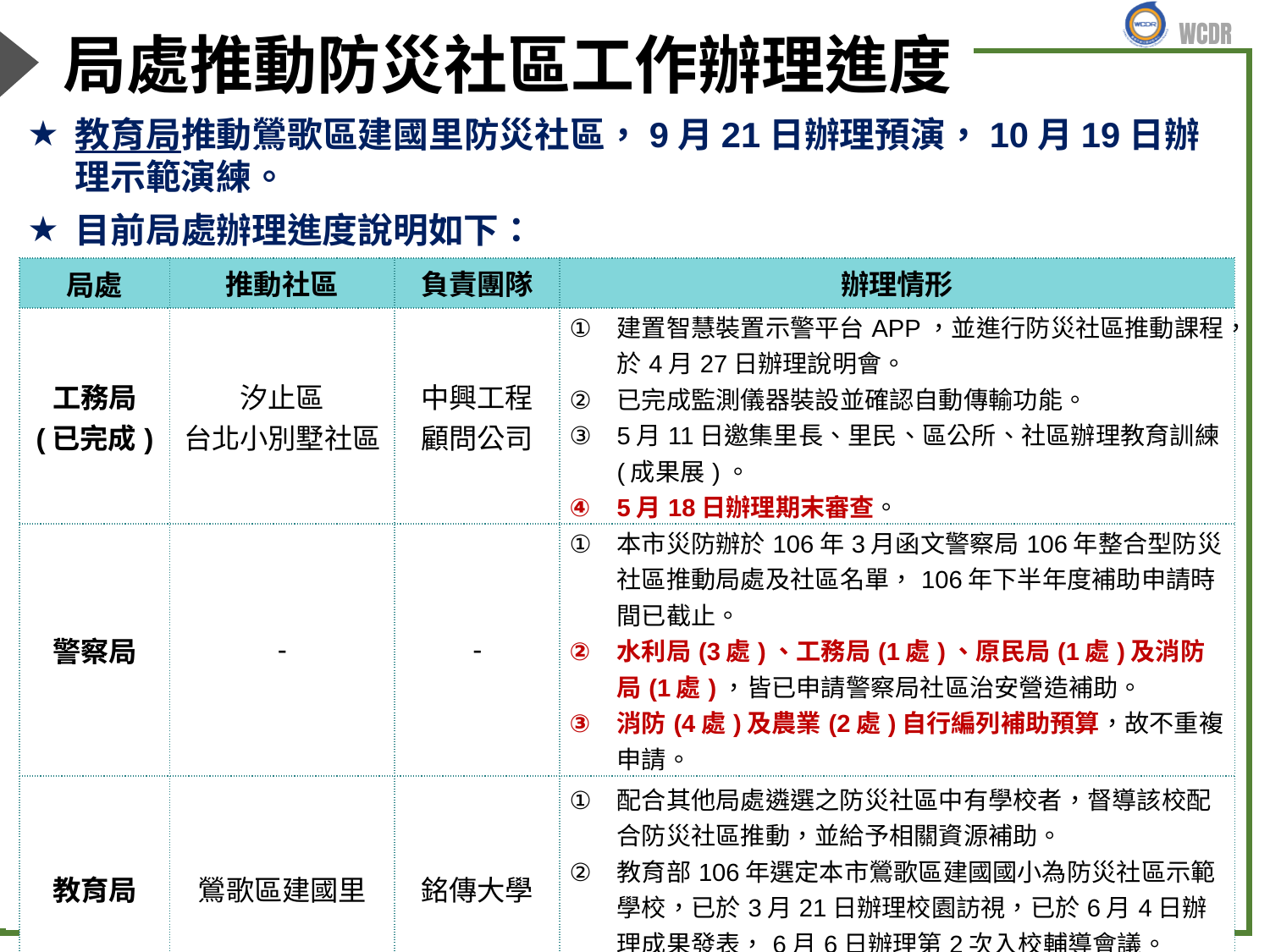

# 局處推動防災社區工作辦理進度
教育局推動鶯歌區建國里防災社區，9月21日辦理預演，10月19日辦理示範演練。
目前局處辦理進度說明如下：

| 局處 | 推動社區 | 負責團隊 | 辦理情形 |
| --- | --- | --- | --- |
| 工務局 (已完成) | 汐止區 台北小別墅社區 | 中興工程 顧問公司 | 建置智慧裝置示警平台APP，並進行防災社區推動課程，於4月27日辦理說明會。 已完成監測儀器裝設並確認自動傳輸功能。 5月11日邀集里長、里民、區公所、社區辦理教育訓練(成果展)。 5月18日辦理期末審查。 |
| 警察局 | - | - | 本市災防辦於106年3月函文警察局106年整合型防災社區推動局處及社區名單，106年下半年度補助申請時間已截止。 水利局(3處)、工務局(1處)、原民局(1處)及消防局(1處)，皆已申請警察局社區治安營造補助。 消防(4處)及農業(2處)自行編列補助預算，故不重複申請。 |
| 教育局 | 鶯歌區建國里 | 銘傳大學 | 配合其他局處遴選之防災社區中有學校者，督導該校配合防災社區推動，並給予相關資源補助。 教育部106年選定本市鶯歌區建國國小為防災社區示範學校，已於3月21日辦理校園訪視，已於6月4日辦理成果發表，6月6日辦理第2次入校輔導會議。 9月21日辦理預演，10月19日辦理示範演練。 |
27